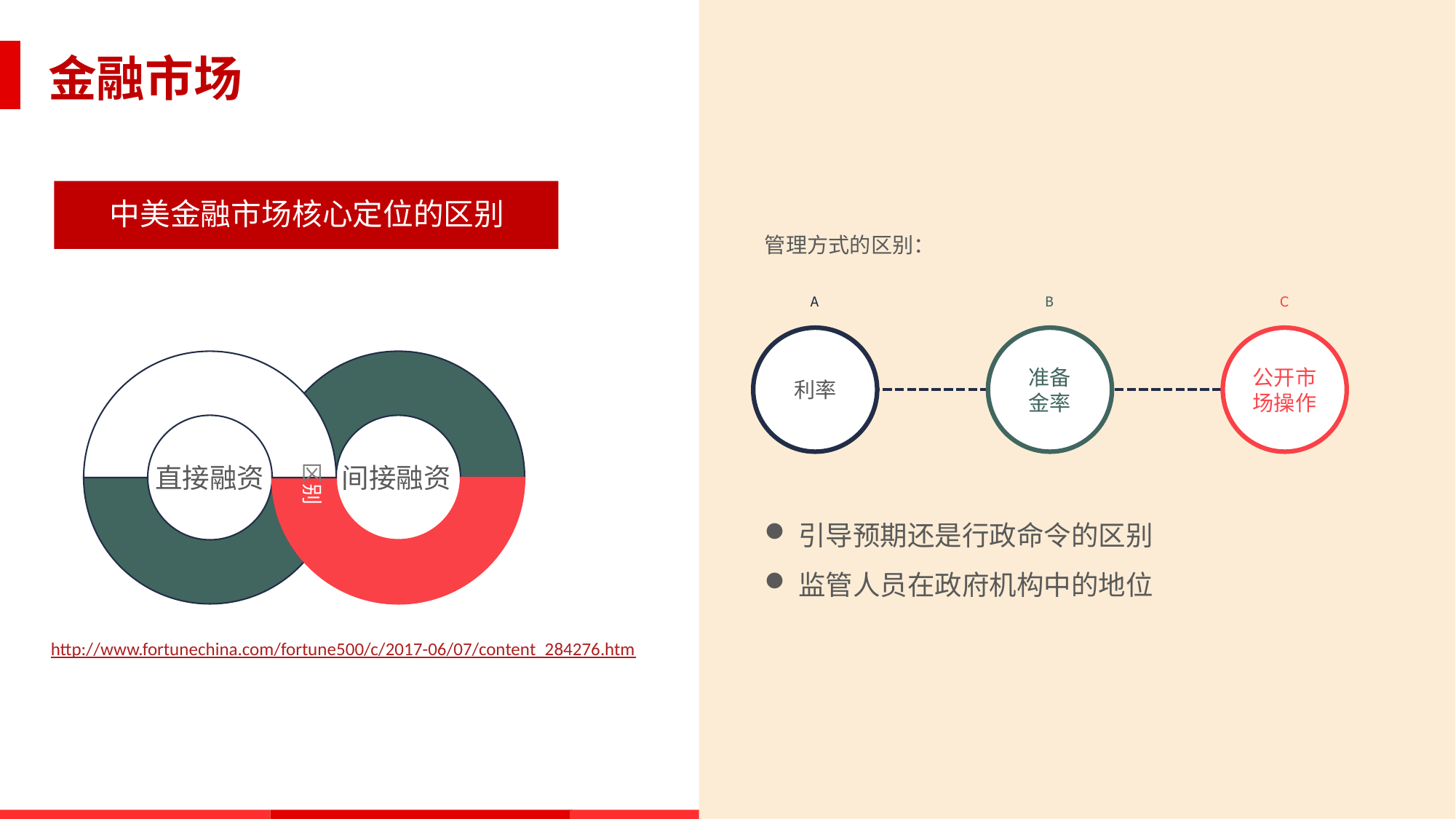

金融市场

中美金融市场核心定位的区别
管理方式的区别：
A
B
C
准备
金率
利率
公开市场操作
引导预期还是行政命令的区别
监管人员在政府机构中的地位

区别
直接融资
间接融资
http://www.fortunechina.com/fortune500/c/2017-06/07/content_284276.htm